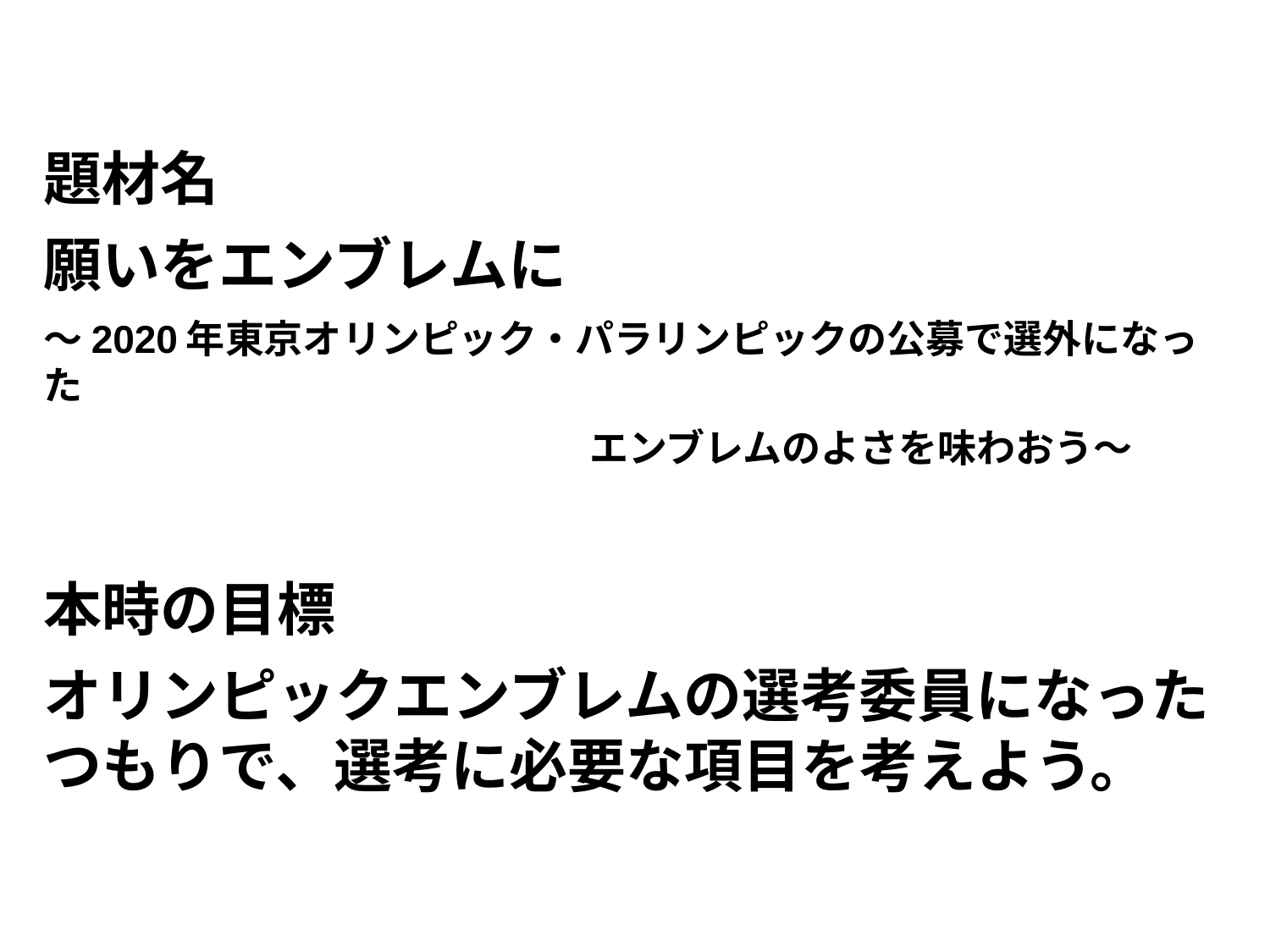

題材名
願いをエンブレムに
～2020年東京オリンピック・パラリンピックの公募で選外になった
　　　　　　　　　　　　　　エンブレムのよさを味わおう～

本時の目標
オリンピックエンブレムの選考委員になったつもりで、選考に必要な項目を考えよう。